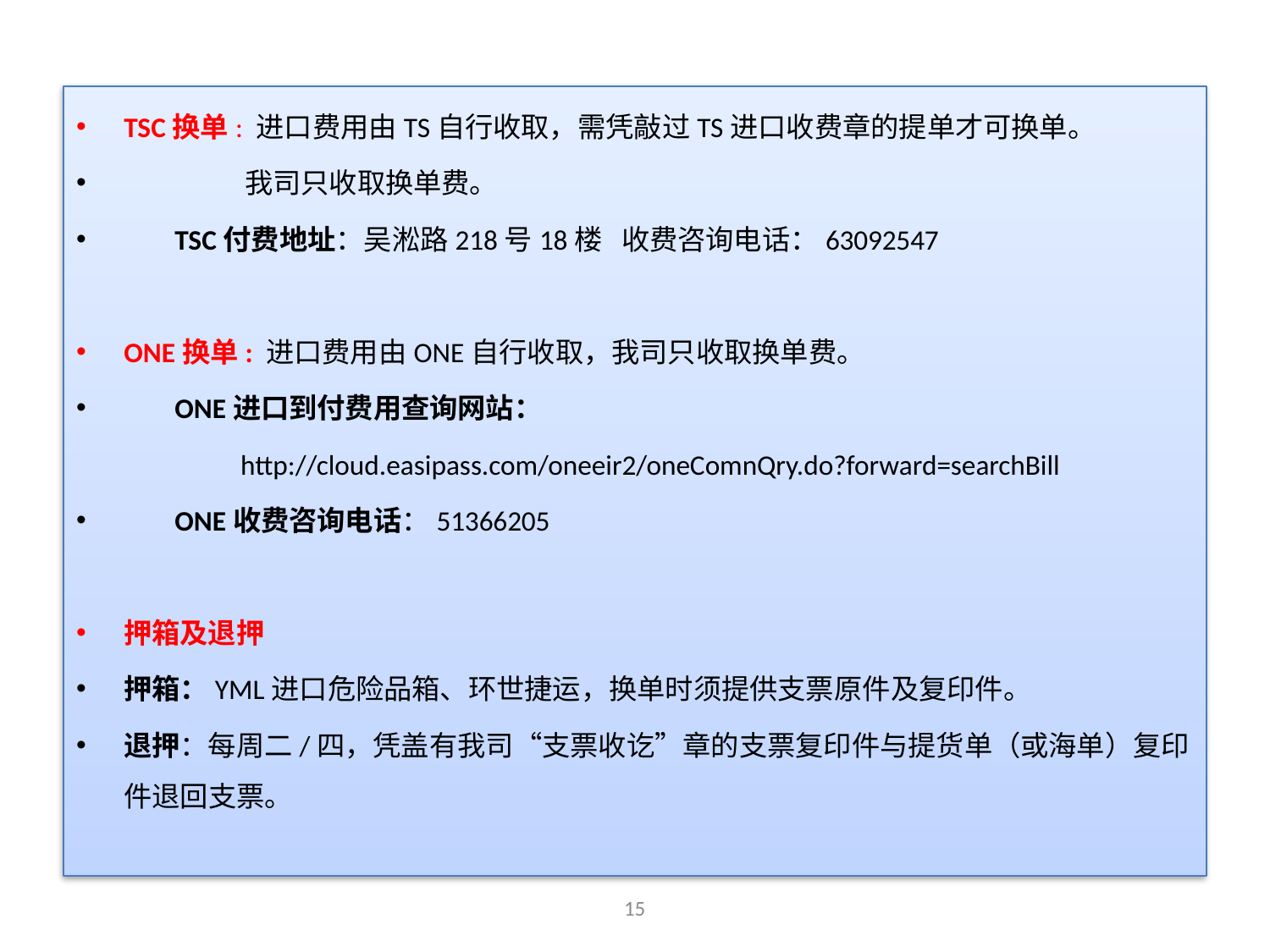

TSC换单: 进口费用由TS自行收取，需凭敲过TS进口收费章的提单才可换单。
                  我司只收取换单费。
        TSC付费地址：吴淞路218号18楼   收费咨询电话：63092547

ONE换单: 进口费用由ONE自行收取，我司只收取换单费。
        ONE进口到付费用查询网站：
     http://cloud.easipass.com/oneeir2/oneComnQry.do?forward=searchBill
        ONE收费咨询电话：51366205

押箱及退押
押箱：YML进口危险品箱、环世捷运，换单时须提供支票原件及复印件。
退押：每周二/四，凭盖有我司“支票收讫”章的支票复印件与提货单（或海单）复印件退回支票。

15